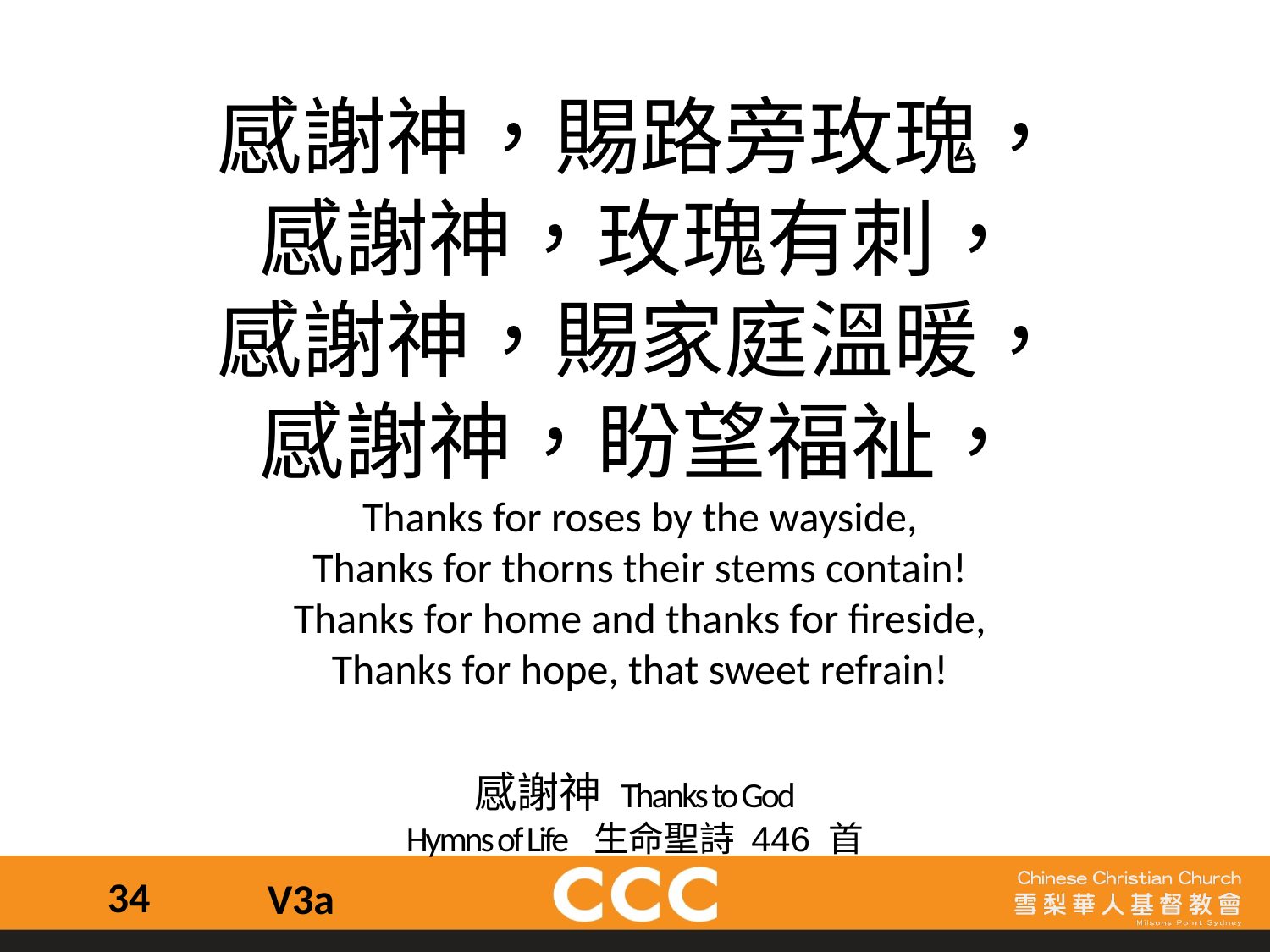

感謝神，賜路旁玫瑰，
感謝神，玫瑰有刺，
感謝神，賜家庭溫暖，
感謝神，盼望福祉，
Thanks for roses by the wayside,
Thanks for thorns their stems contain!
Thanks for home and thanks for fireside,
Thanks for hope, that sweet refrain!
感謝神 Thanks to God
Hymns of Life   生命聖詩 446 首
34
V3a